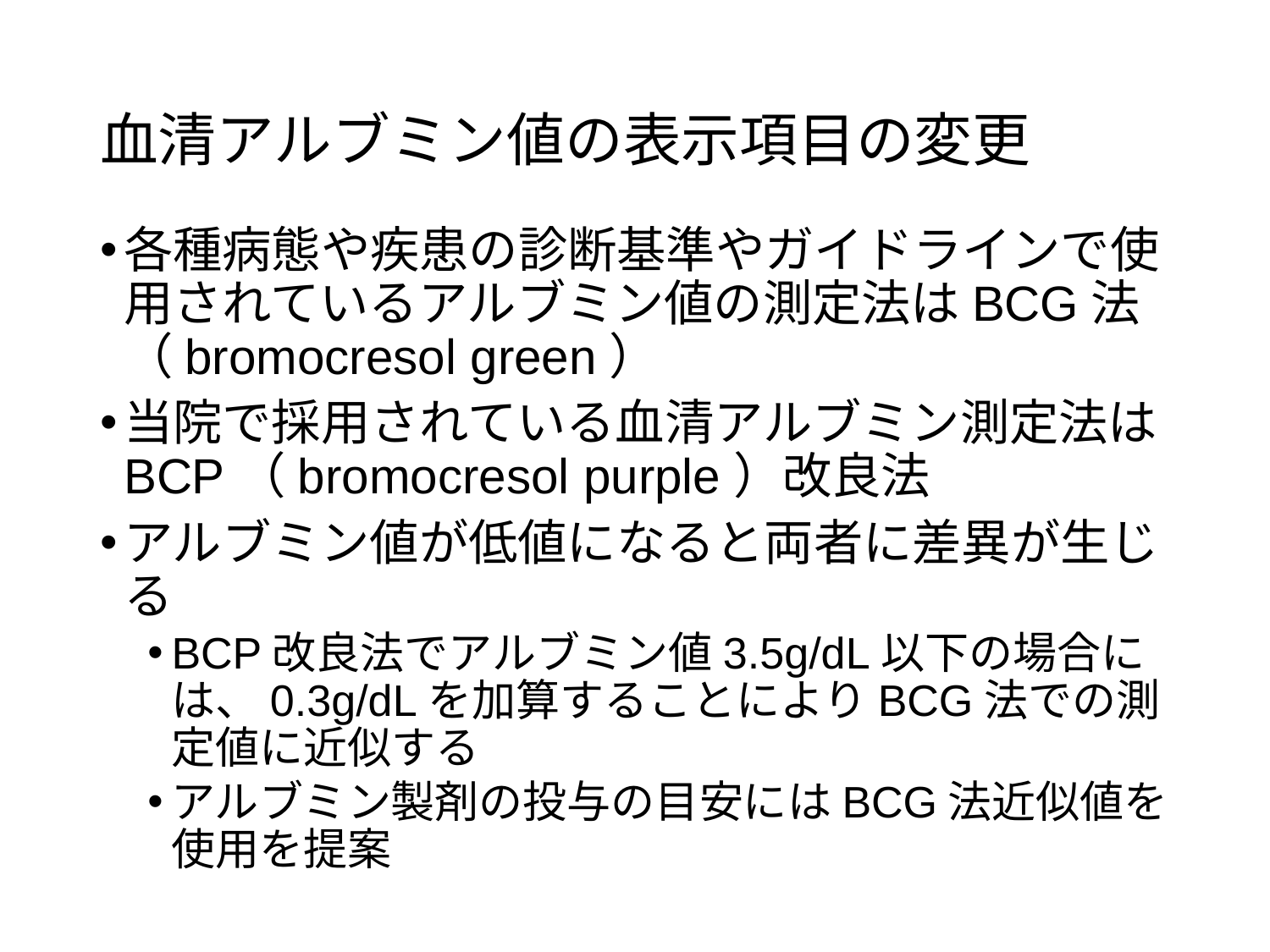

# 血清アルブミン値の表示項目の変更
各種病態や疾患の診断基準やガイドラインで使用されているアルブミン値の測定法はBCG法（bromocresol green）
当院で採用されている血清アルブミン測定法はBCP（bromocresol purple）改良法
アルブミン値が低値になると両者に差異が生じる
BCP改良法でアルブミン値3.5g/dL以下の場合には、0.3g/dLを加算することによりBCG法での測定値に近似する
アルブミン製剤の投与の目安にはBCG法近似値を使用を提案